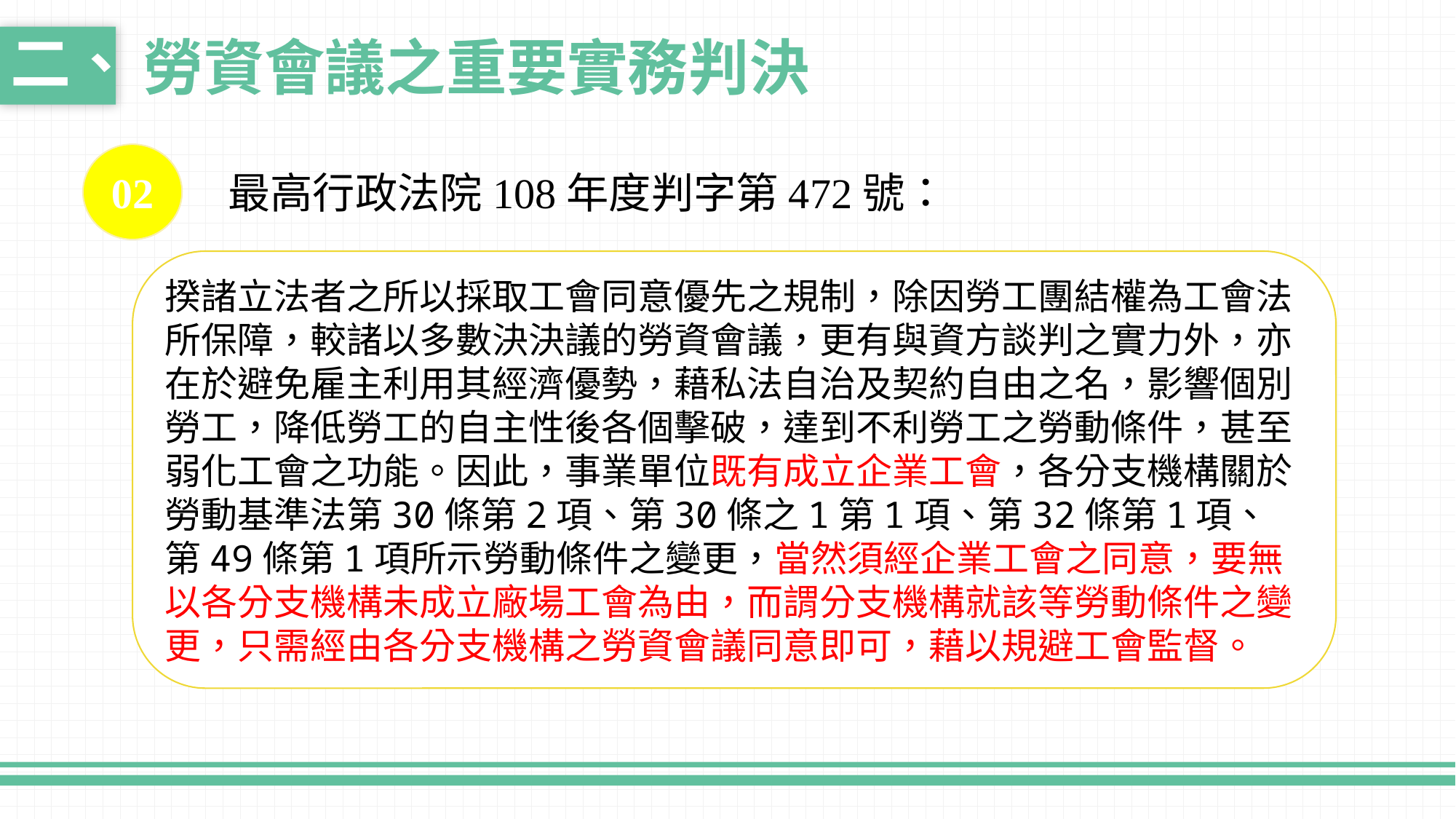

二、
勞資會議之重要實務判決
02
最高行政法院108年度判字第472號：
揆諸立法者之所以採取工會同意優先之規制，除因勞工團結權為工會法所保障，較諸以多數決決議的勞資會議，更有與資方談判之實力外，亦在於避免雇主利用其經濟優勢，藉私法自治及契約自由之名，影響個別勞工，降低勞工的自主性後各個擊破，達到不利勞工之勞動條件，甚至弱化工會之功能。因此，事業單位既有成立企業工會，各分支機構關於勞動基準法第30條第2項、第30條之1第1項、第32條第1項、第49條第1項所示勞動條件之變更，當然須經企業工會之同意，要無以各分支機構未成立廠場工會為由，而謂分支機構就該等勞動條件之變更，只需經由各分支機構之勞資會議同意即可，藉以規避工會監督。